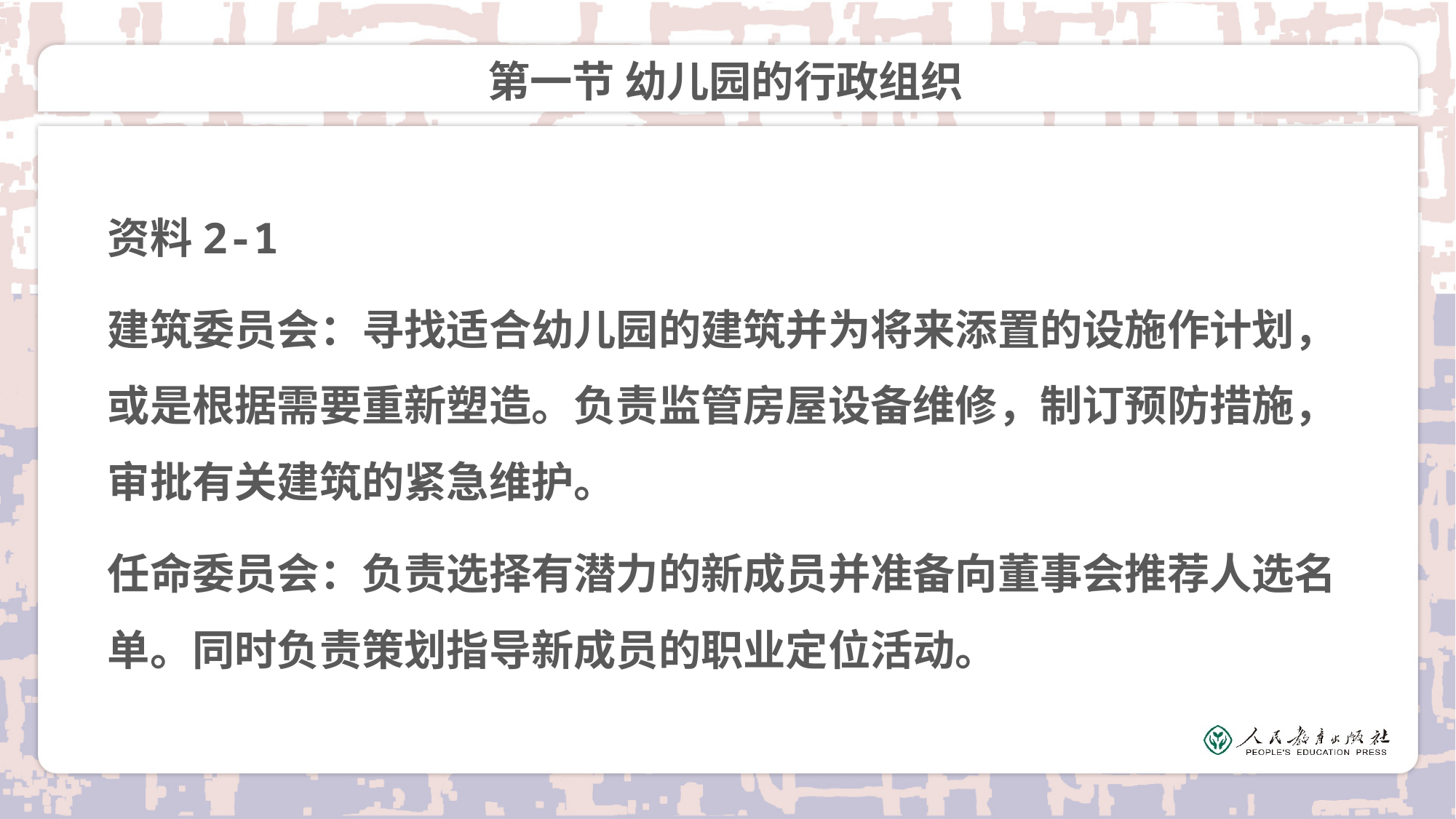

# 第一节 幼儿园的行政组织
资料2-1
建筑委员会：寻找适合幼儿园的建筑并为将来添置的设施作计划，或是根据需要重新塑造。负责监管房屋设备维修，制订预防措施，审批有关建筑的紧急维护。
任命委员会：负责选择有潜力的新成员并准备向董事会推荐人选名单。同时负责策划指导新成员的职业定位活动。